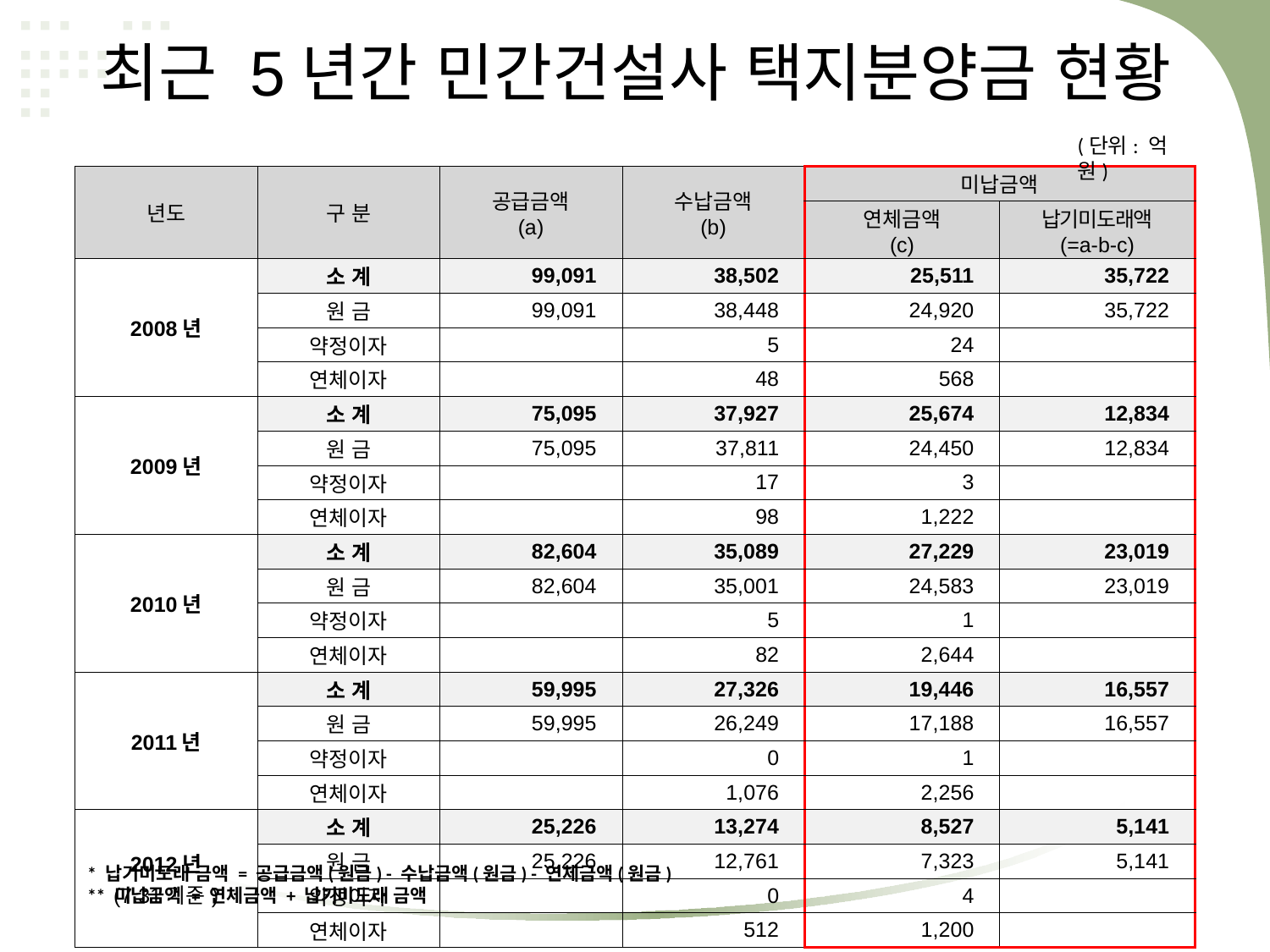

최근 5년간 민간건설사 택지분양금 현황
(단위: 억원)
| 년도 | 구 분 | 공급금액 (a) | 수납금액 (b) | 미납금액 |  |
| --- | --- | --- | --- | --- | --- |
|  |  |  |  | 연체금액 (c) | 납기미도래액 (=a-b-c) |
| 2008년 | 소 계 | 99,091 | 38,502 | 25,511 | 35,722 |
|  | 원 금 | 99,091 | 38,448 | 24,920 | 35,722 |
|  | 약정이자 |  | 5 | 24 |  |
|  | 연체이자 |  | 48 | 568 |  |
| 2009년 | 소 계 | 75,095 | 37,927 | 25,674 | 12,834 |
|  | 원 금 | 75,095 | 37,811 | 24,450 | 12,834 |
|  | 약정이자 |  | 17 | 3 |  |
|  | 연체이자 |  | 98 | 1,222 |  |
| 2010년 | 소 계 | 82,604 | 35,089 | 27,229 | 23,019 |
|  | 원 금 | 82,604 | 35,001 | 24,583 | 23,019 |
|  | 약정이자 |  | 5 | 1 |  |
|  | 연체이자 |  | 82 | 2,644 |  |
| 2011년 | 소 계 | 59,995 | 27,326 | 19,446 | 16,557 |
|  | 원 금 | 59,995 | 26,249 | 17,188 | 16,557 |
|  | 약정이자 |  | 0 | 1 |  |
|  | 연체이자 |  | 1,076 | 2,256 |  |
| 2012년 (7.31기준) | 소 계 | 25,226 | 13,274 | 8,527 | 5,141 |
|  | 원 금 | 25,226 | 12,761 | 7,323 | 5,141 |
|  | 약정이자 |  | 0 | 4 |  |
|  | 연체이자 |  | 512 | 1,200 |  |
* 납기미도래 금액 = 공급금액(원금) - 수납금액(원금) - 연체금액(원금)
** 미납금액 = 연체금액 + 납기미도래 금액